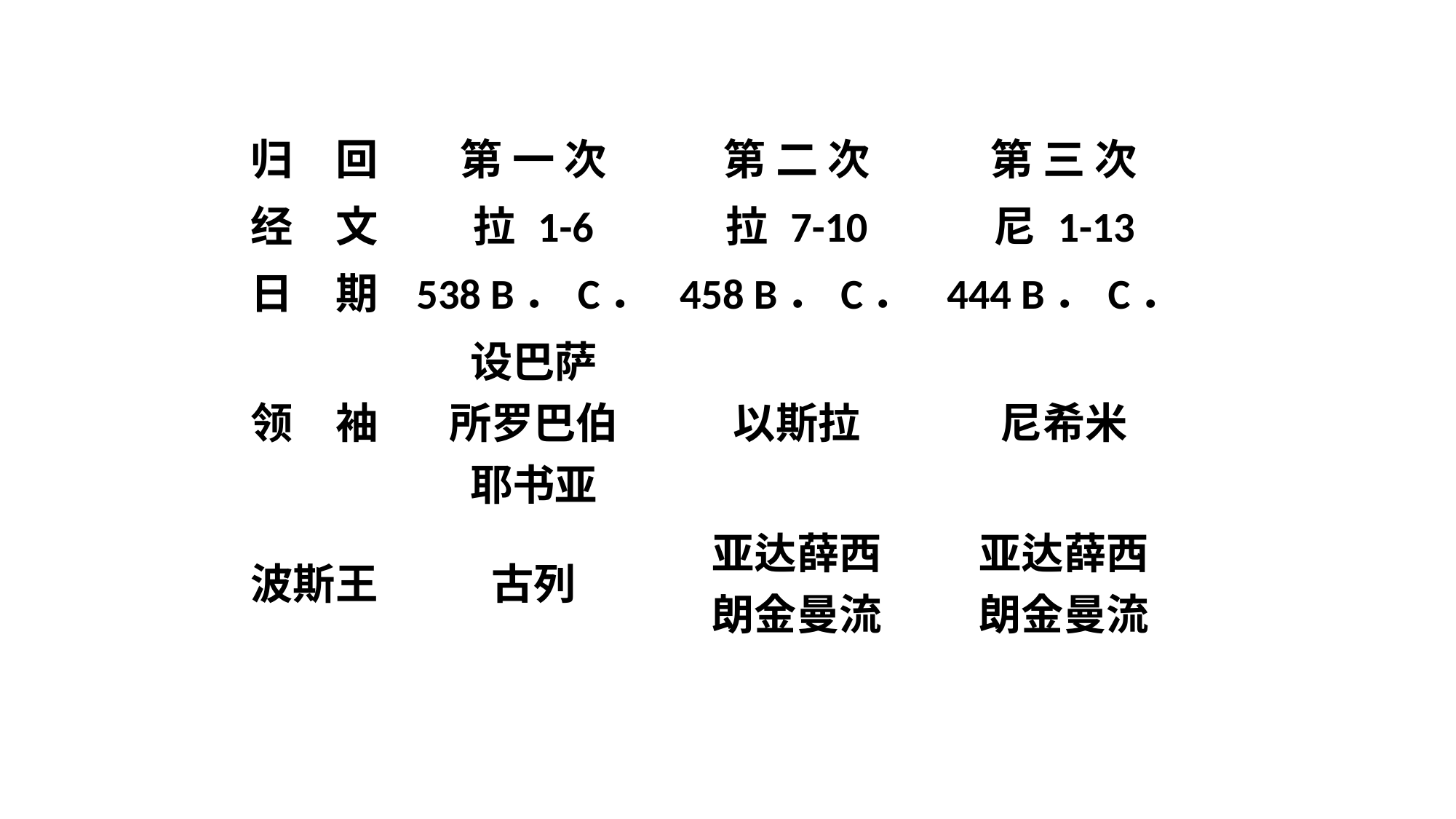

| 归　回 | 第 一 次 | 第 二 次 | 第 三 次 |
| --- | --- | --- | --- |
| 经　文 | 拉 1-6 | 拉 7-10 | 尼 1-13 |
| 日　期 | 538 B．C． | 458 B．C． | 444 B．C． |
| 领　袖 | 设巴萨 所罗巴伯 耶书亚 | 以斯拉 | 尼希米 |
| 波斯王 | 古列 | 亚达薛西 朗金曼流 | 亚达薛西 朗金曼流 |